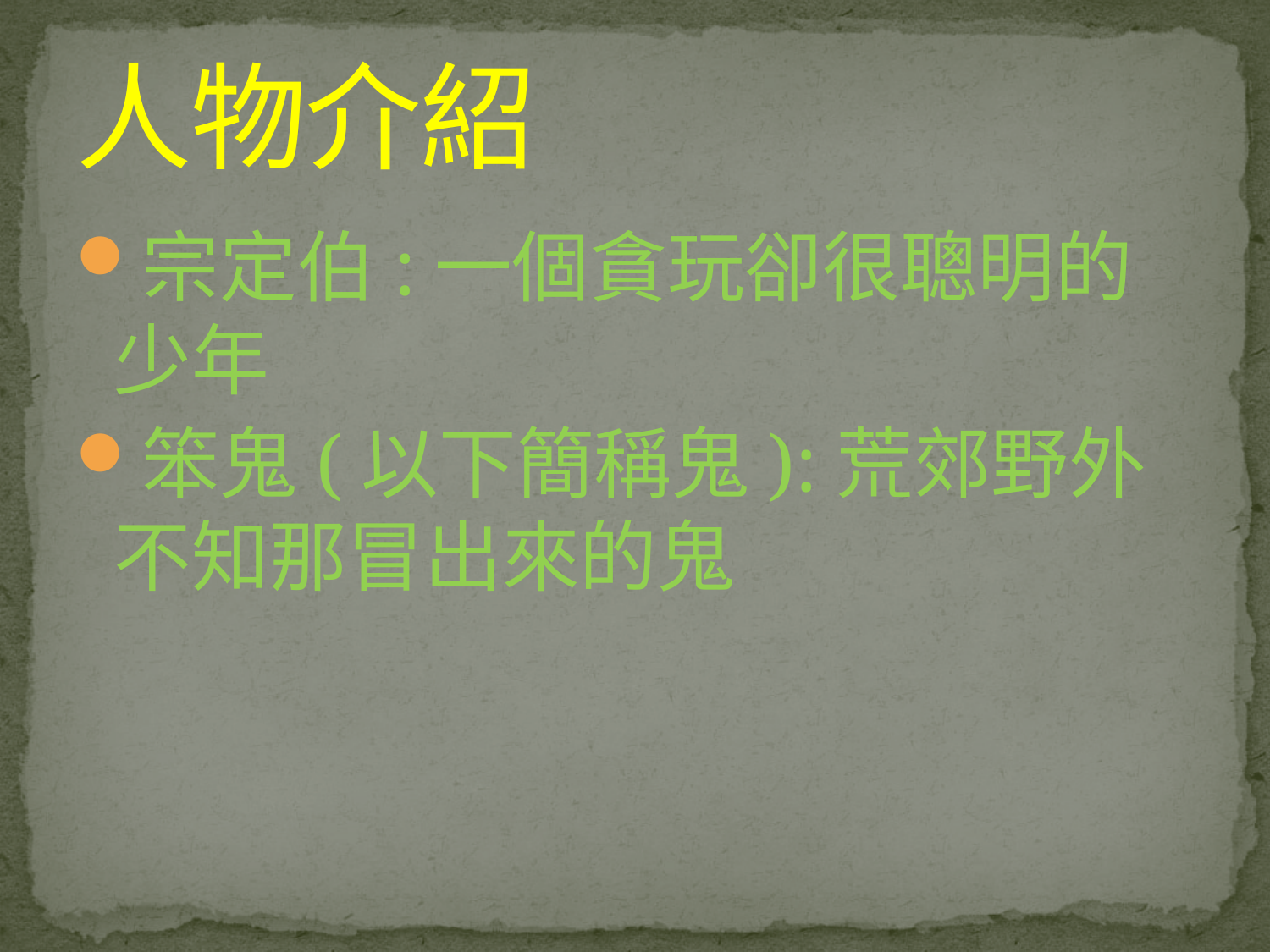

# 人物介紹
宗定伯:一個貪玩卻很聰明的少年
笨鬼(以下簡稱鬼):荒郊野外不知那冒出來的鬼